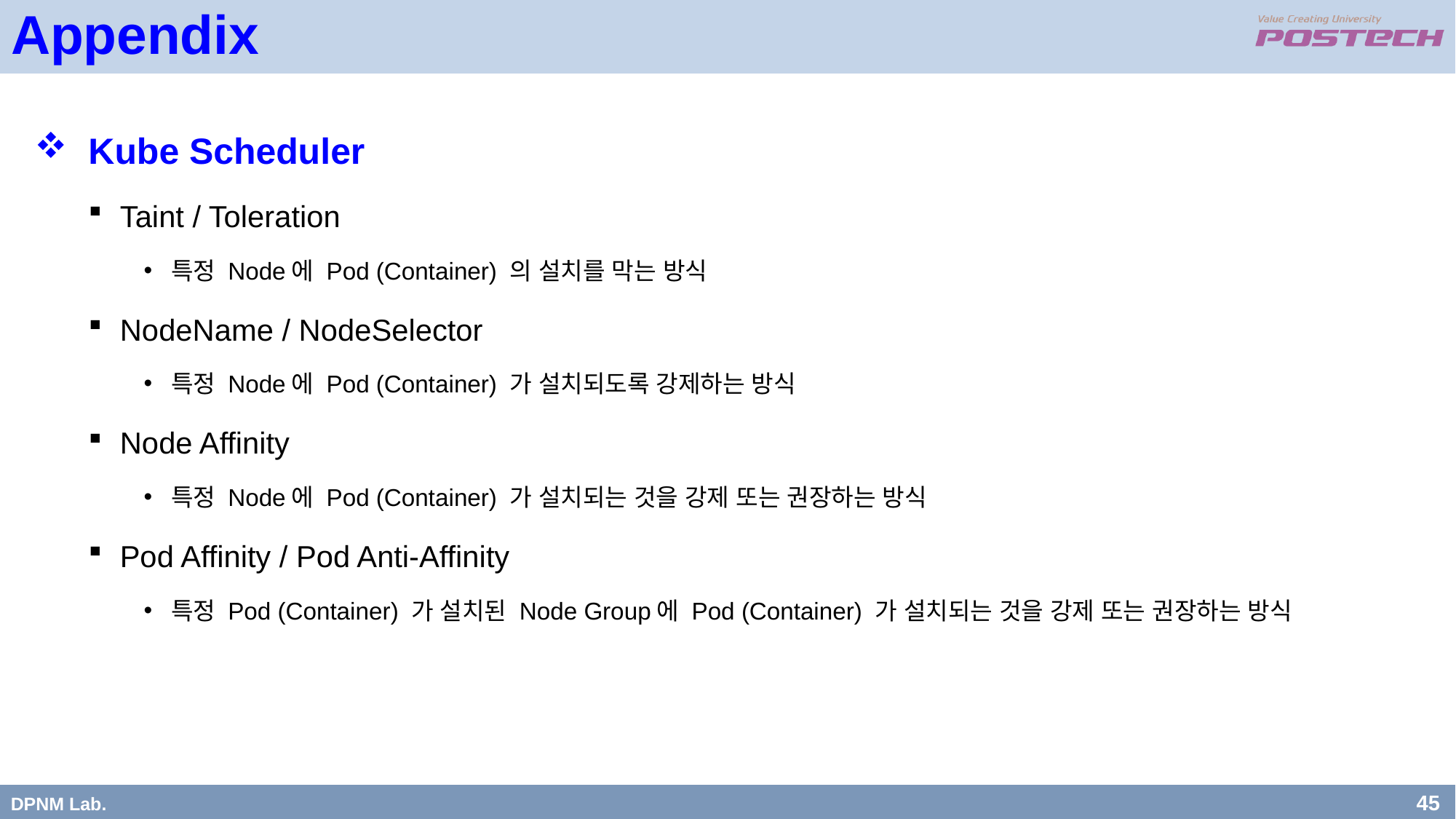

Appendix
Kube Scheduler
Taint / Toleration
특정 Node에 Pod (Container) 의 설치를 막는 방식
NodeName / NodeSelector
특정 Node에 Pod (Container) 가 설치되도록 강제하는 방식
Node Affinity
특정 Node에 Pod (Container) 가 설치되는 것을 강제 또는 권장하는 방식
Pod Affinity / Pod Anti-Affinity
특정 Pod (Container) 가 설치된 Node Group에 Pod (Container) 가 설치되는 것을 강제 또는 권장하는 방식